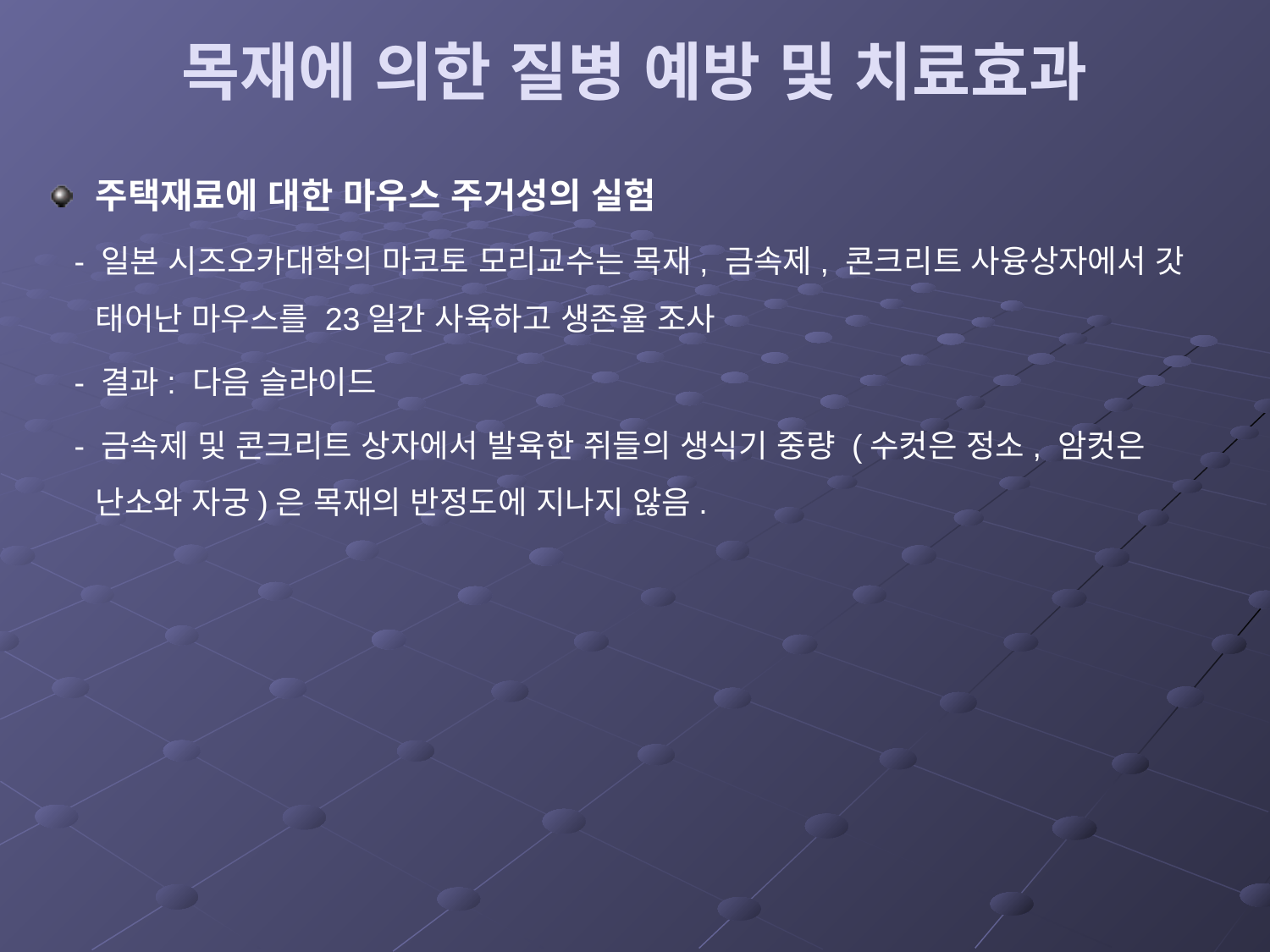

# 목재에 의한 질병 예방 및 치료효과
주택재료에 대한 마우스 주거성의 실험
   - 일본 시즈오카대학의 마코토 모리교수는 목재, 금속제, 콘크리트 사융상자에서 갓 태어난 마우스를 23일간 사육하고 생존율 조사
   - 결과: 다음 슬라이드
   - 금속제 및 콘크리트 상자에서 발육한 쥐들의 생식기 중량 (수컷은 정소, 암컷은 난소와 자궁)은 목재의 반정도에 지나지 않음.